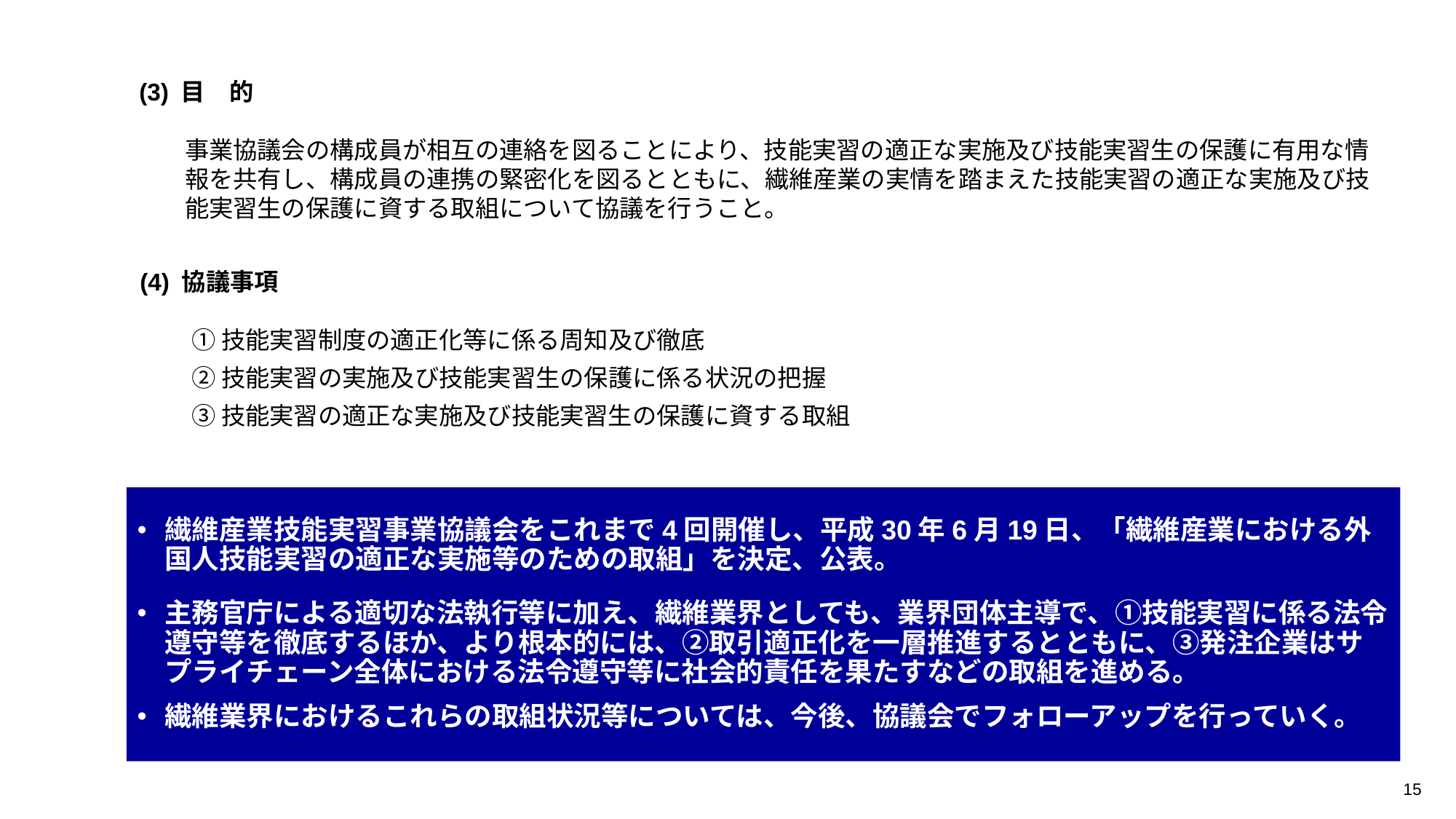

(3) 目　的
事業協議会の構成員が相互の連絡を図ることにより、技能実習の適正な実施及び技能実習生の保護に有用な情報を共有し、構成員の連携の緊密化を図るとともに、繊維産業の実情を踏まえた技能実習の適正な実施及び技能実習生の保護に資する取組について協議を行うこと。
(4) 協議事項
①技能実習制度の適正化等に係る周知及び徹底
②技能実習の実施及び技能実習生の保護に係る状況の把握
③技能実習の適正な実施及び技能実習生の保護に資する取組
繊維産業技能実習事業協議会をこれまで4回開催し、平成30年6月19日、「繊維産業における外国人技能実習の適正な実施等のための取組」を決定、公表。
主務官庁による適切な法執行等に加え、繊維業界としても、業界団体主導で、①技能実習に係る法令遵守等を徹底するほか、より根本的には、②取引適正化を一層推進するとともに、③発注企業はサプライチェーン全体における法令遵守等に社会的責任を果たすなどの取組を進める。
繊維業界におけるこれらの取組状況等については、今後、協議会でフォローアップを行っていく。
15